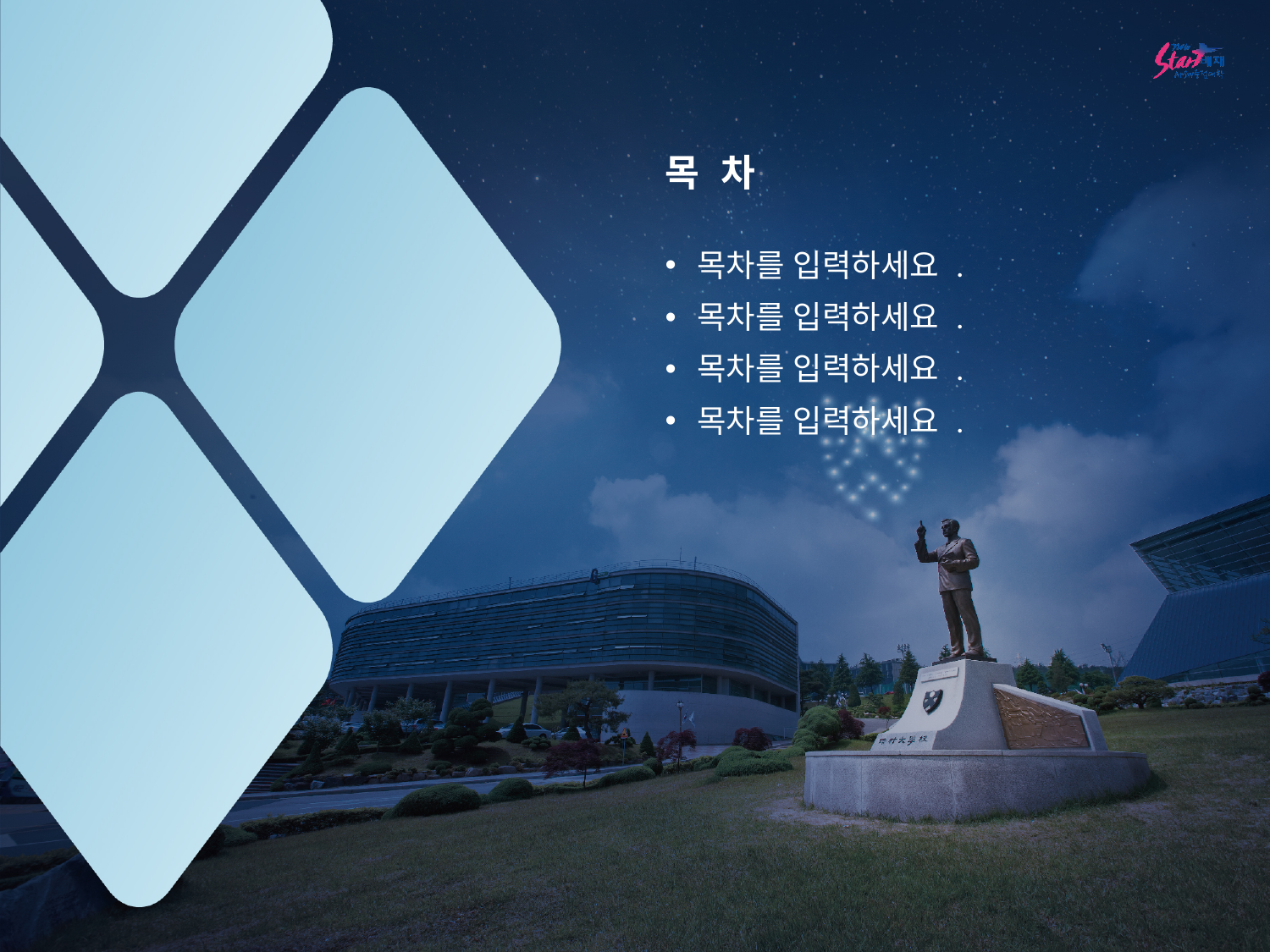

# 목  차
목차를 입력하세요 .
목차를 입력하세요 .
목차를 입력하세요 .
목차를 입력하세요 .